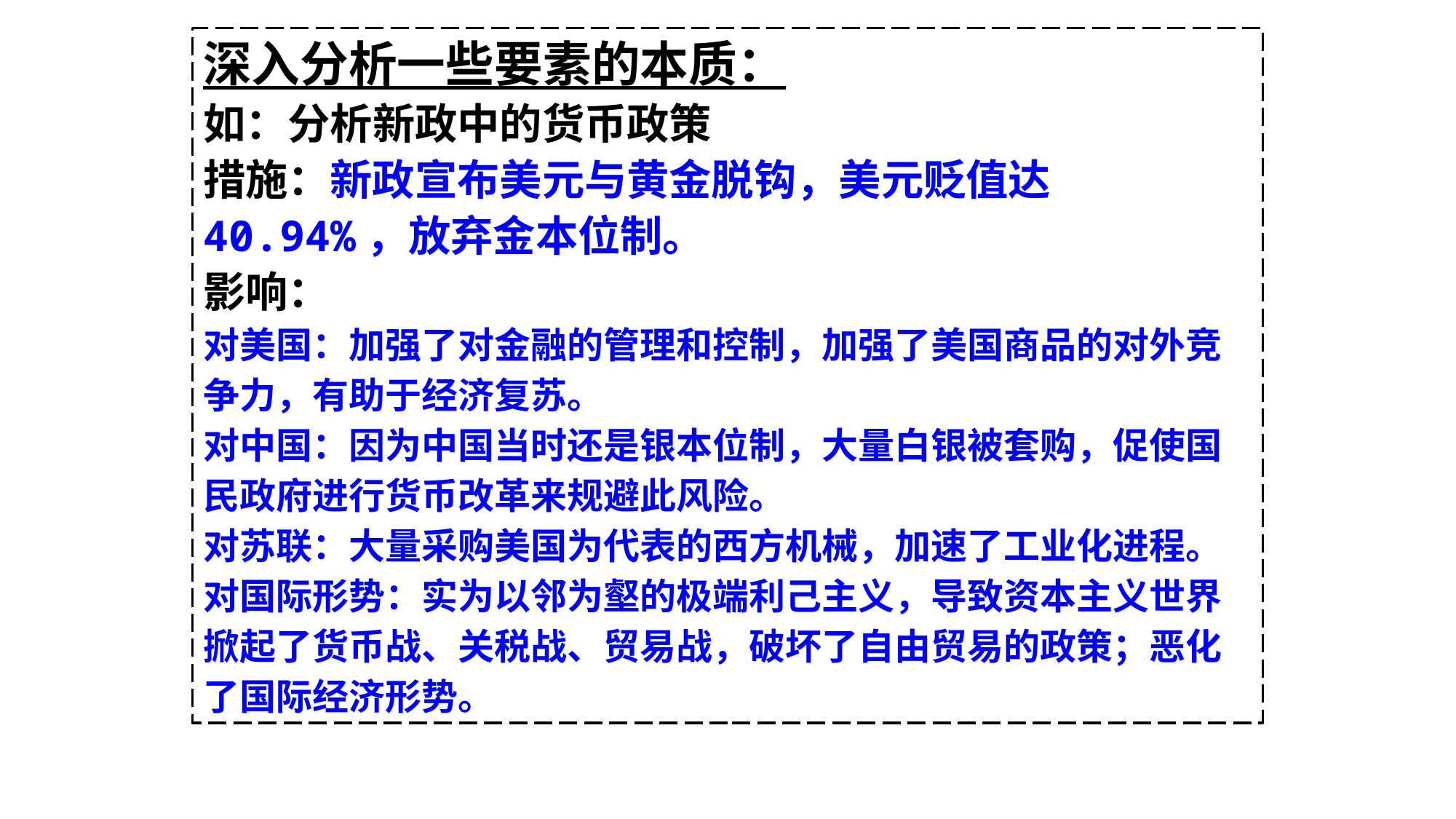

深入分析一些要素的本质：
如：分析新政中的货币政策
措施：新政宣布美元与黄金脱钩，美元贬值达40.94%，放弃金本位制。
影响：
对美国：加强了对金融的管理和控制，加强了美国商品的对外竞争力，有助于经济复苏。
对中国：因为中国当时还是银本位制，大量白银被套购，促使国民政府进行货币改革来规避此风险。
对苏联：大量采购美国为代表的西方机械，加速了工业化进程。对国际形势：实为以邻为壑的极端利己主义，导致资本主义世界掀起了货币战、关税战、贸易战，破坏了自由贸易的政策；恶化了国际经济形势。